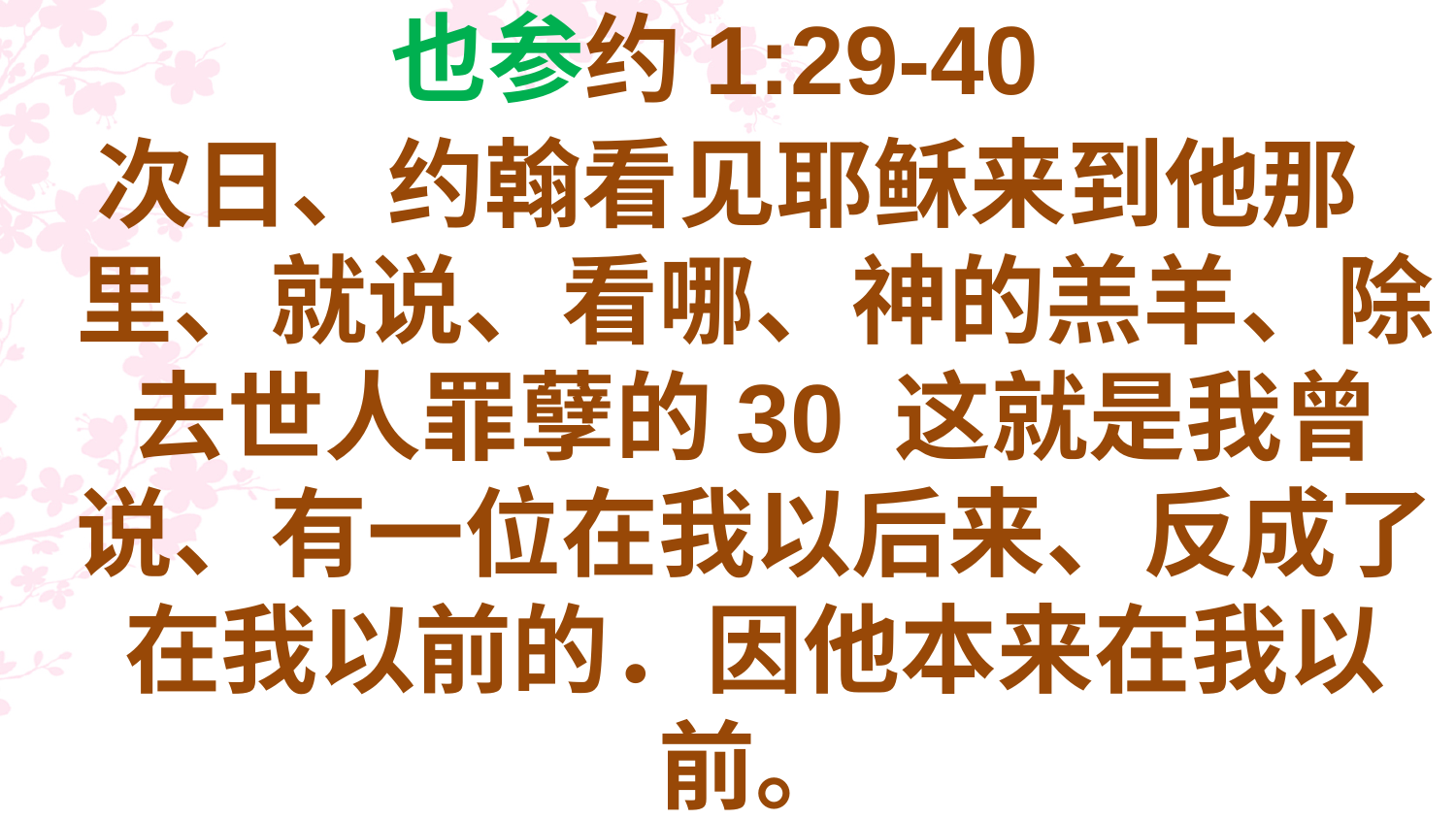

也参约1:29-40
次日、约翰看见耶稣来到他那里、就说、看哪、神的羔羊、除去世人罪孽的30 这就是我曾说、有一位在我以后来、反成了在我以前的．因他本来在我以前。